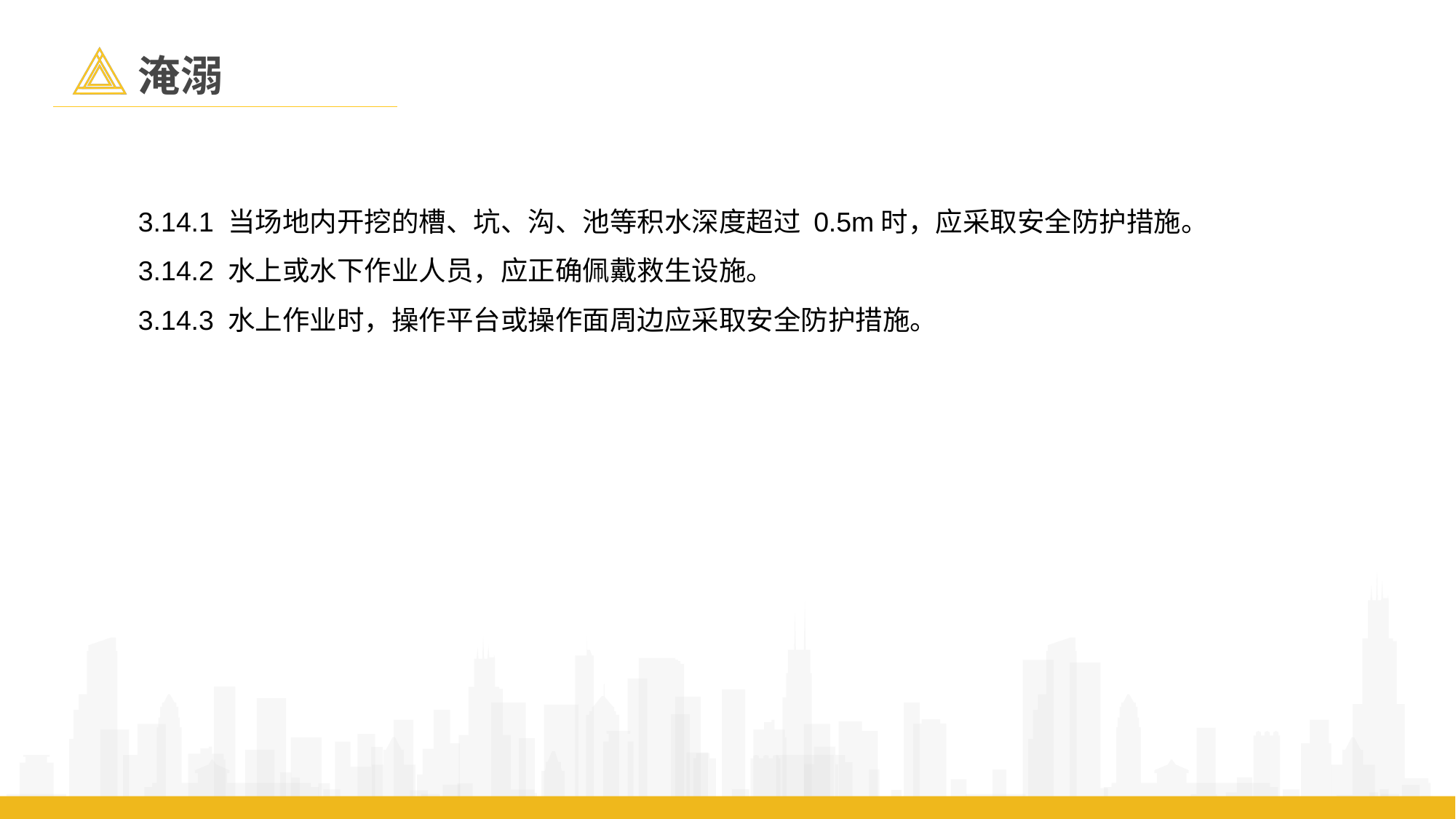

淹溺
3.14.1 当场地内开挖的槽、坑、沟、池等积水深度超过 0.5m时，应采取安全防护措施。
3.14.2 水上或水下作业人员，应正确佩戴救生设施。
3.14.3 水上作业时，操作平台或操作面周边应采取安全防护措施。